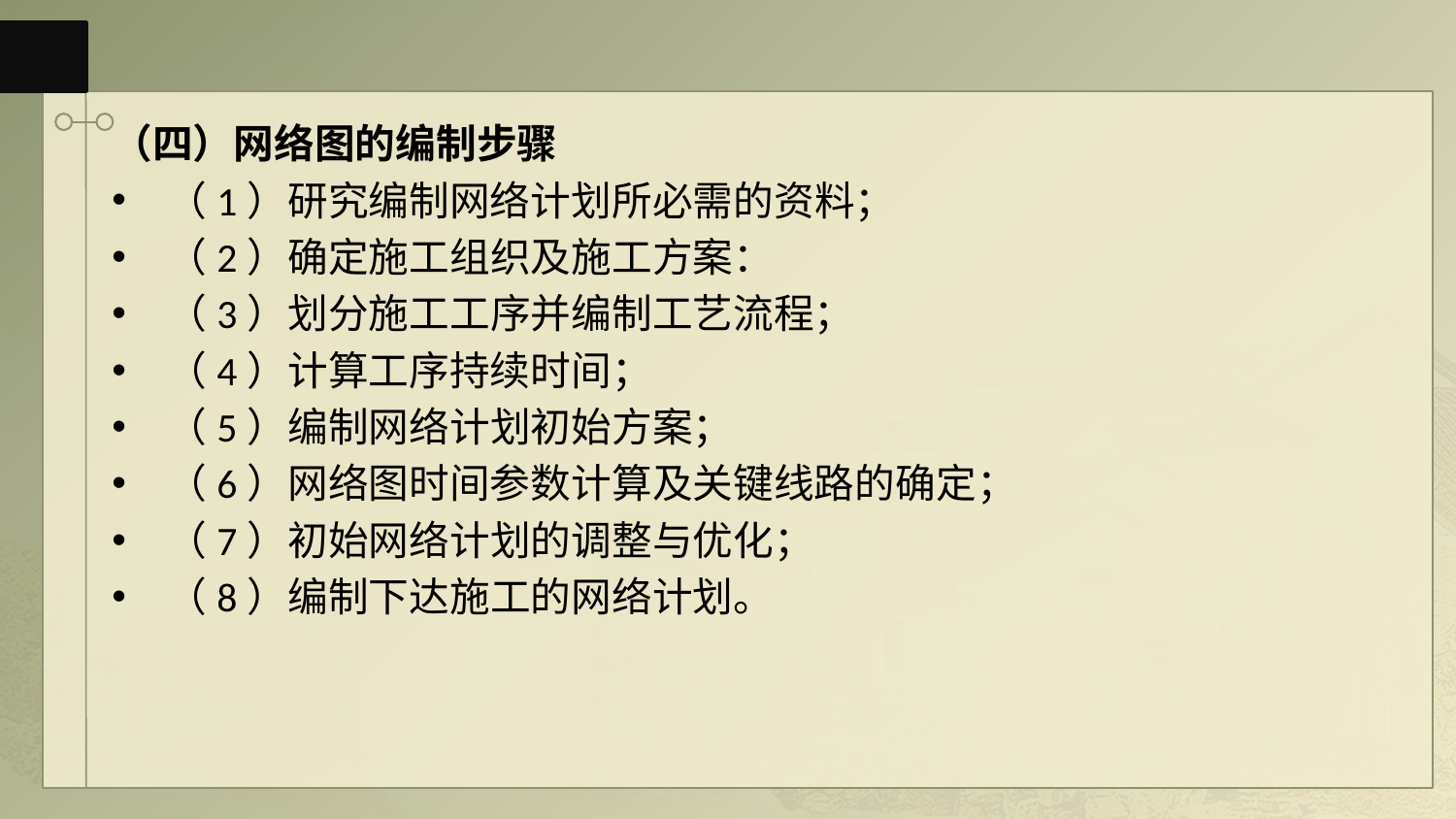

#
（四）网络图的编制步骤
（1）研究编制网络计划所必需的资料；
（2）确定施工组织及施工方案：
（3）划分施工工序并编制工艺流程；
（4）计算工序持续时间；
（5）编制网络计划初始方案；
（6）网络图时间参数计算及关键线路的确定；
（7）初始网络计划的调整与优化；
（8）编制下达施工的网络计划。